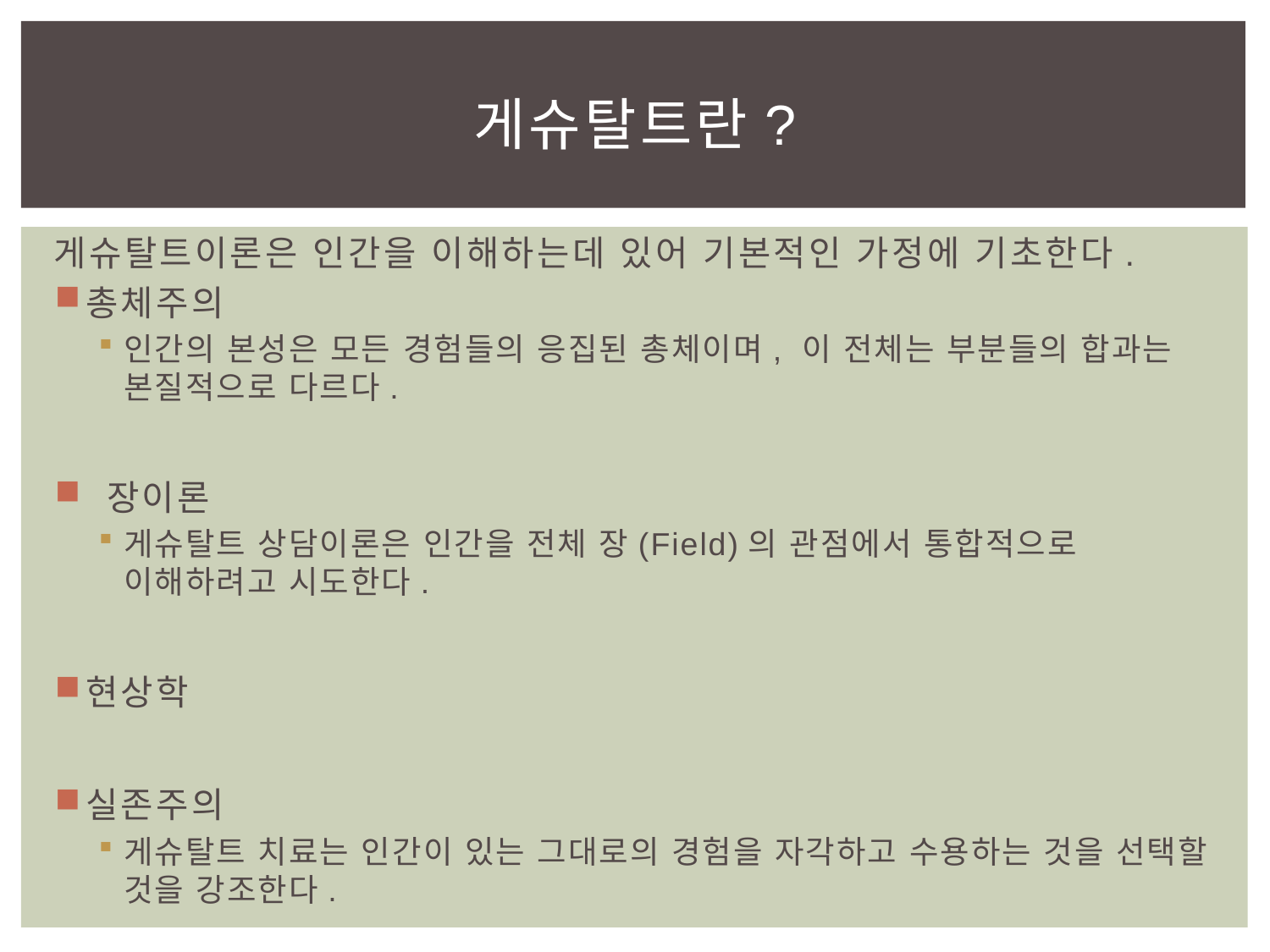

# 게슈탈트란?
게슈탈트이론은 인간을 이해하는데 있어 기본적인 가정에 기초한다.
총체주의
인간의 본성은 모든 경험들의 응집된 총체이며, 이 전체는 부분들의 합과는 본질적으로 다르다.

 장이론
게슈탈트 상담이론은 인간을 전체 장(Field)의 관점에서 통합적으로 이해하려고 시도한다.

현상학

실존주의
게슈탈트 치료는 인간이 있는 그대로의 경험을 자각하고 수용하는 것을 선택할 것을 강조한다.